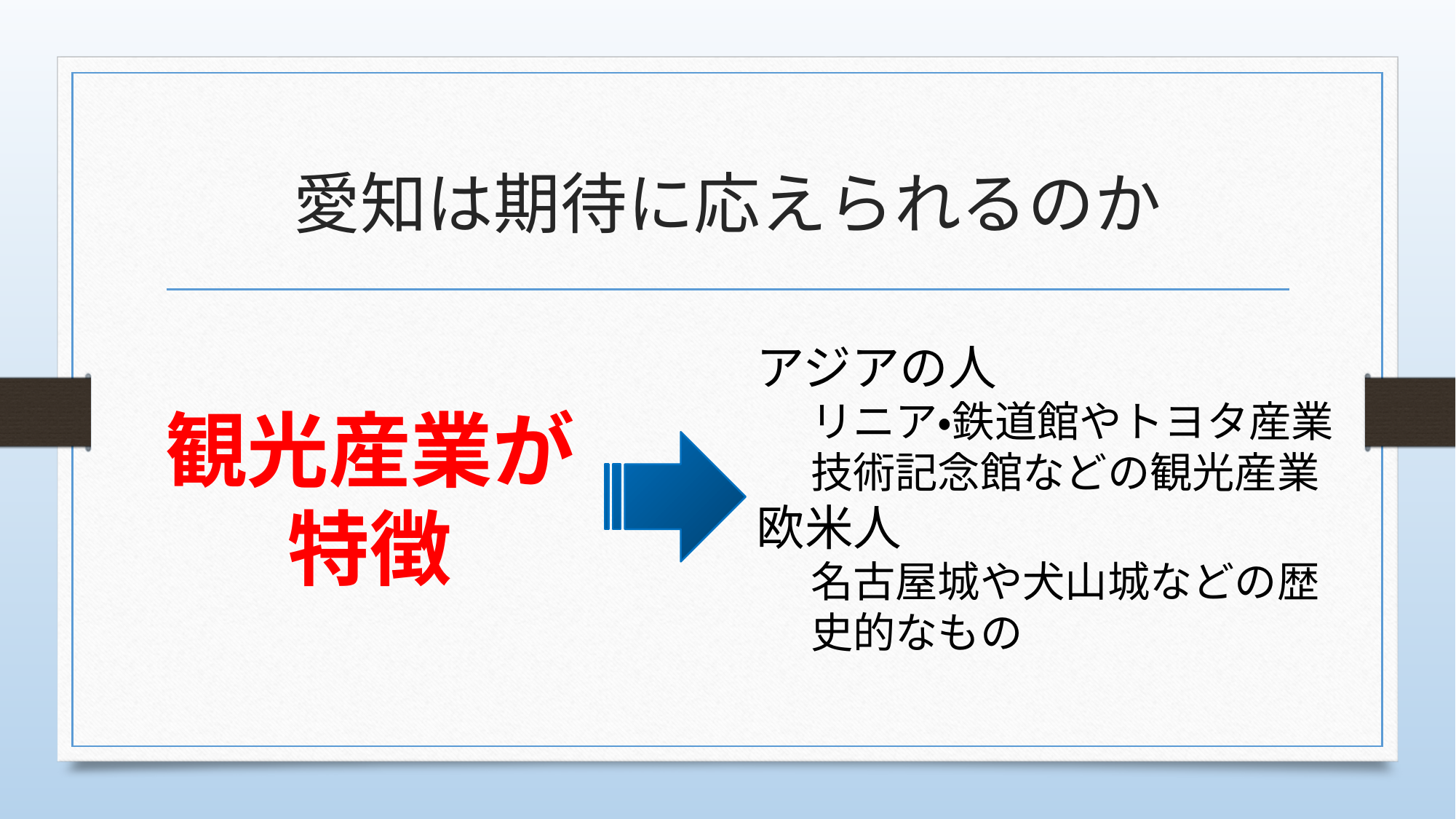

# 愛知は期待に応えられるのか
観光産業が特徴
アジアの人
リニア・鉄道館やトヨタ産業技術記念館などの観光産業
欧米人
名古屋城や犬山城などの歴史的なもの